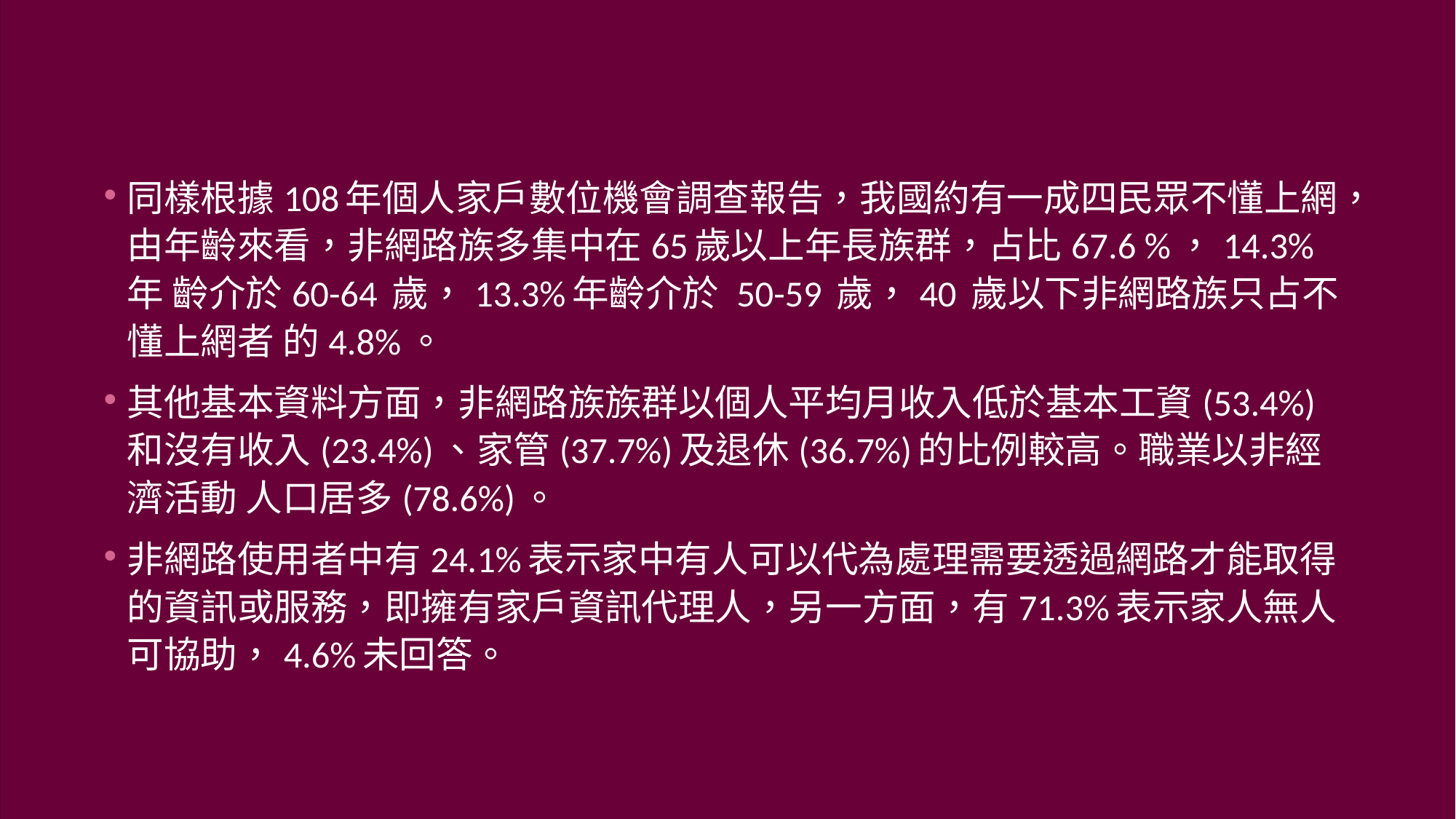

同樣根據108年個人家戶數位機會調查報告，我國約有一成四民眾不懂上網，由年齡來看，非網路族多集中在65歲以上年長族群，占比67.6 %，14.3%年 齡介於60-64 歲，13.3%年齡介於 50-59 歲，40 歲以下非網路族只占不懂上網者 的4.8%。
其他基本資料方面，非網路族族群以個人平均月收入低於基本工資(53.4%) 和沒有收入(23.4%)、家管(37.7%)及退休(36.7%)的比例較高。職業以非經濟活動 人口居多(78.6%)。
非網路使用者中有24.1%表示家中有人可以代為處理需要透過網路才能取得的資訊或服務，即擁有家戶資訊代理人，另一方面，有71.3%表示家人無人可協助，4.6%未回答。